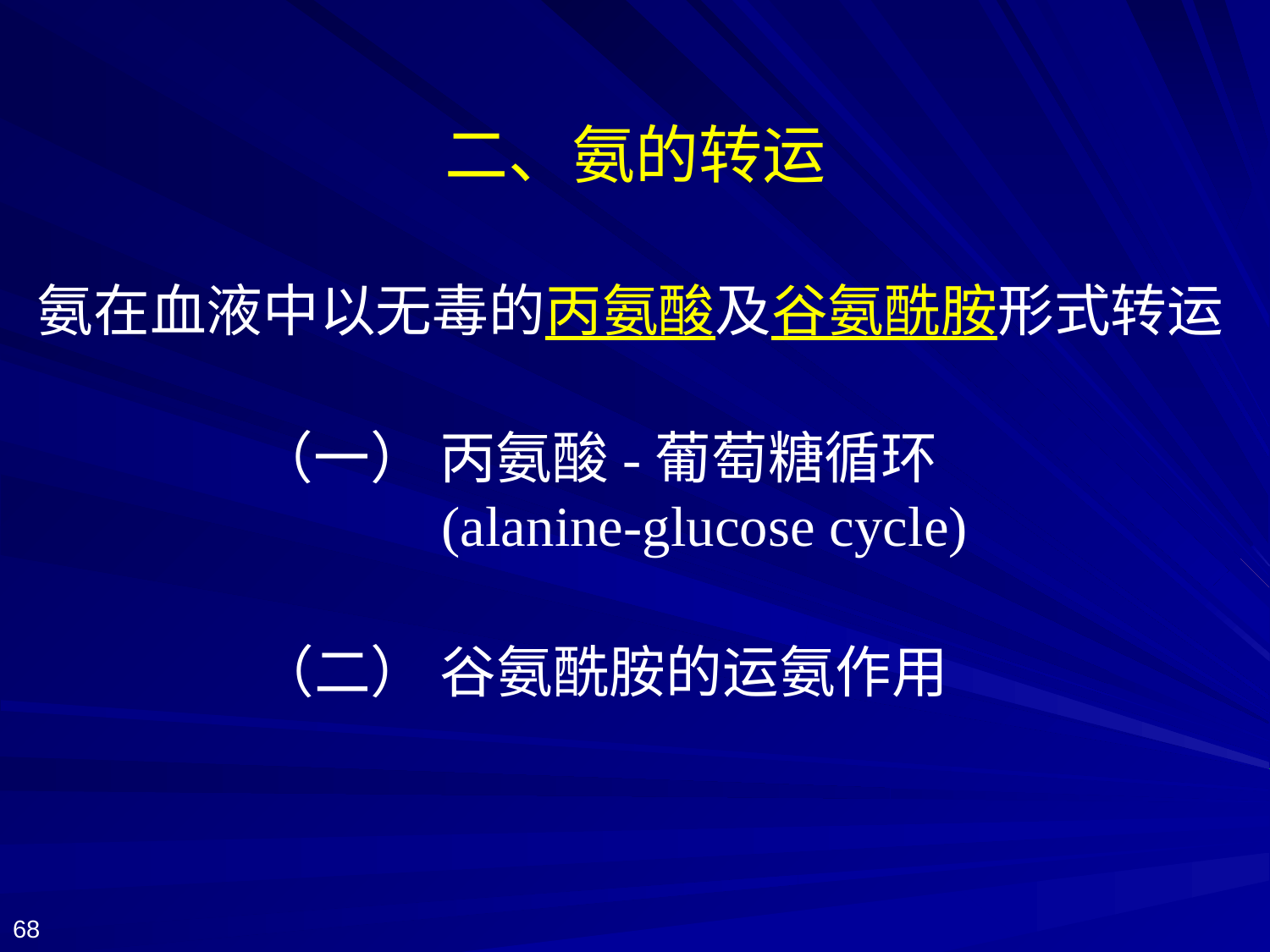

# 二、氨的转运
氨在血液中以无毒的丙氨酸及谷氨酰胺形式转运
（一） 丙氨酸-葡萄糖循环
             (alanine-glucose cycle)
（二） 谷氨酰胺的运氨作用
68